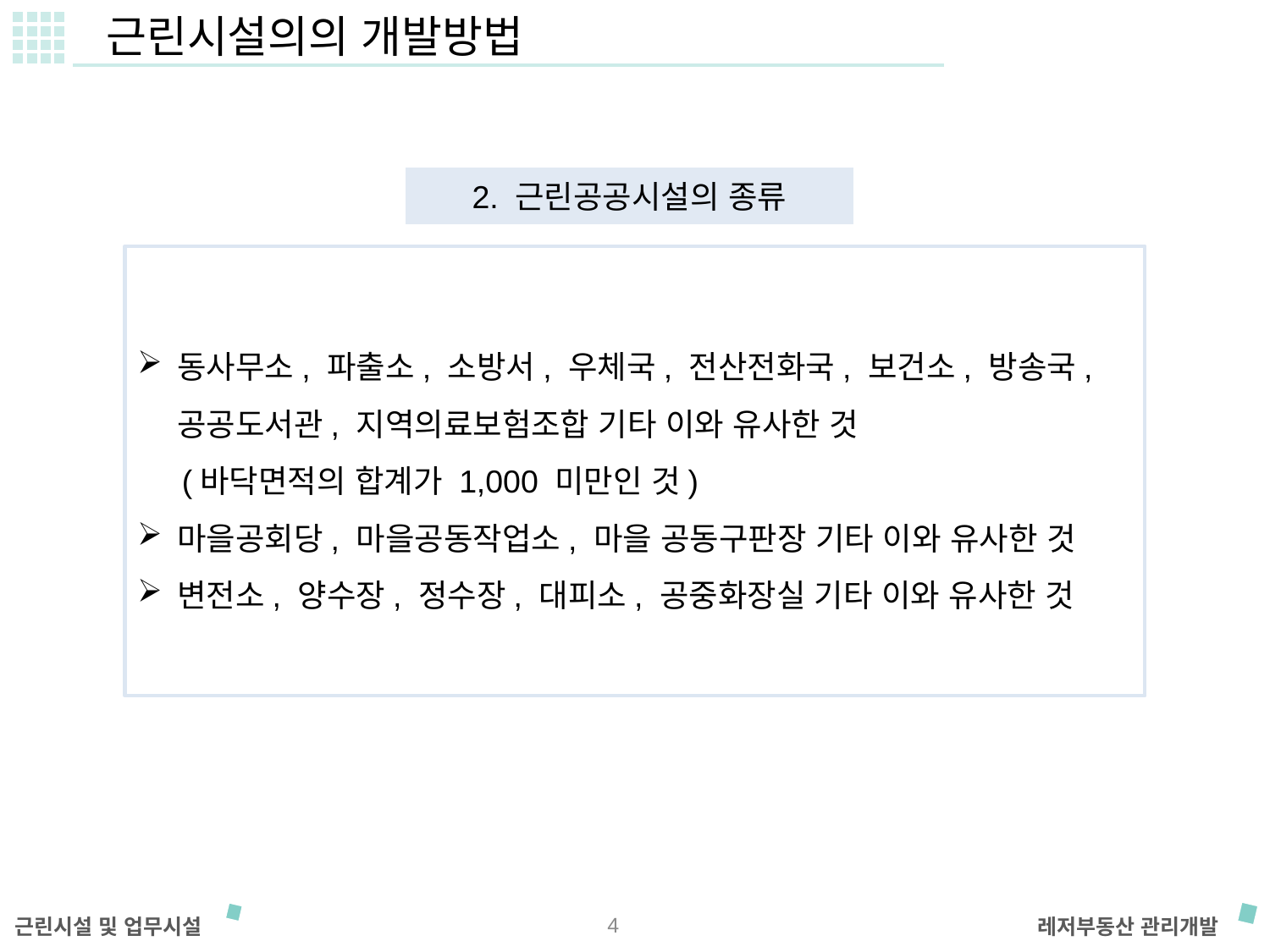

근린시설의의 개발방법

2. 근린공공시설의 종류
동사무소, 파출소, 소방서, 우체국, 전산전화국, 보건소, 방송국, 공공도서관, 지역의료보험조합 기타 이와 유사한 것
     (바닥면적의 합계가 1,000 미만인 것)
마을공회당, 마을공동작업소, 마을 공동구판장 기타 이와 유사한 것
변전소, 양수장, 정수장, 대피소, 공중화장실 기타 이와 유사한 것
4